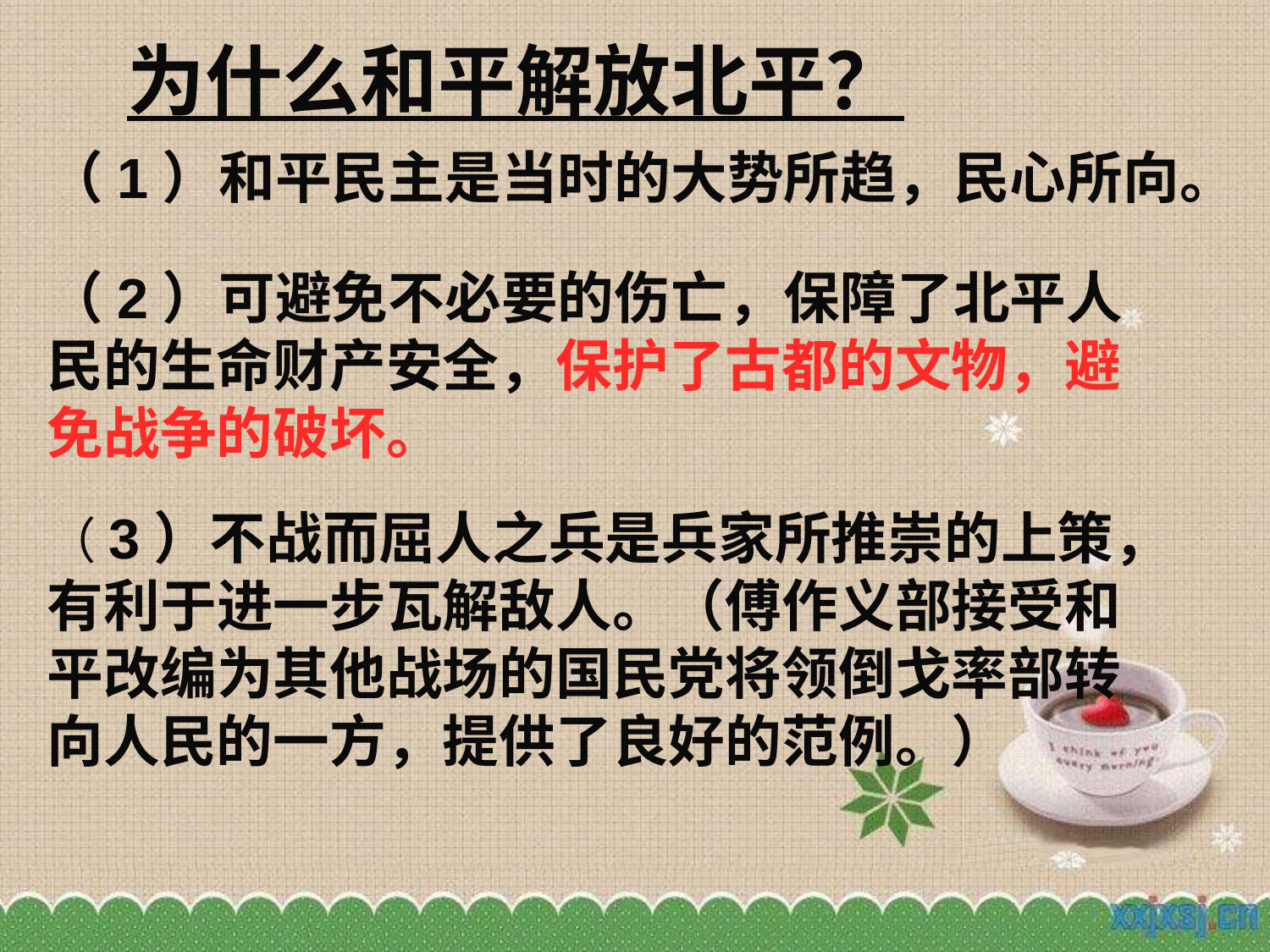

为什么和平解放北平？
（1）和平民主是当时的大势所趋，民心所向。

（2）可避免不必要的伤亡，保障了北平人民的生命财产安全，保护了古都的文物，避免战争的破坏。
（3）不战而屈人之兵是兵家所推崇的上策，有利于进一步瓦解敌人。（傅作义部接受和平改编为其他战场的国民党将领倒戈率部转向人民的一方，提供了良好的范例。）